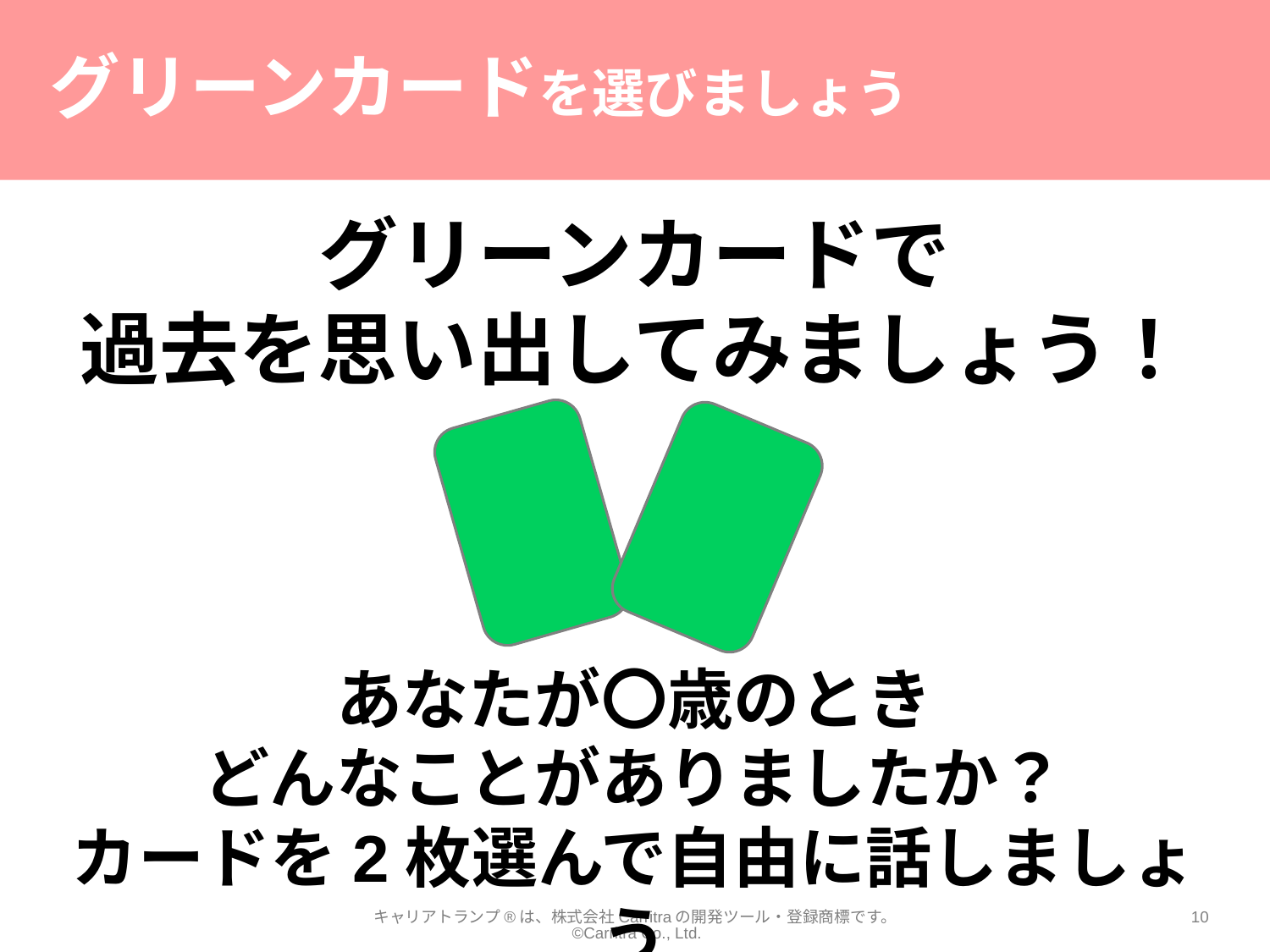

# グリーンカードを選びましょう
グリーンカードで
過去を思い出してみましょう！

あなたが〇歳のとき
どんなことがありましたか？
カードを2枚選んで自由に話しましょう